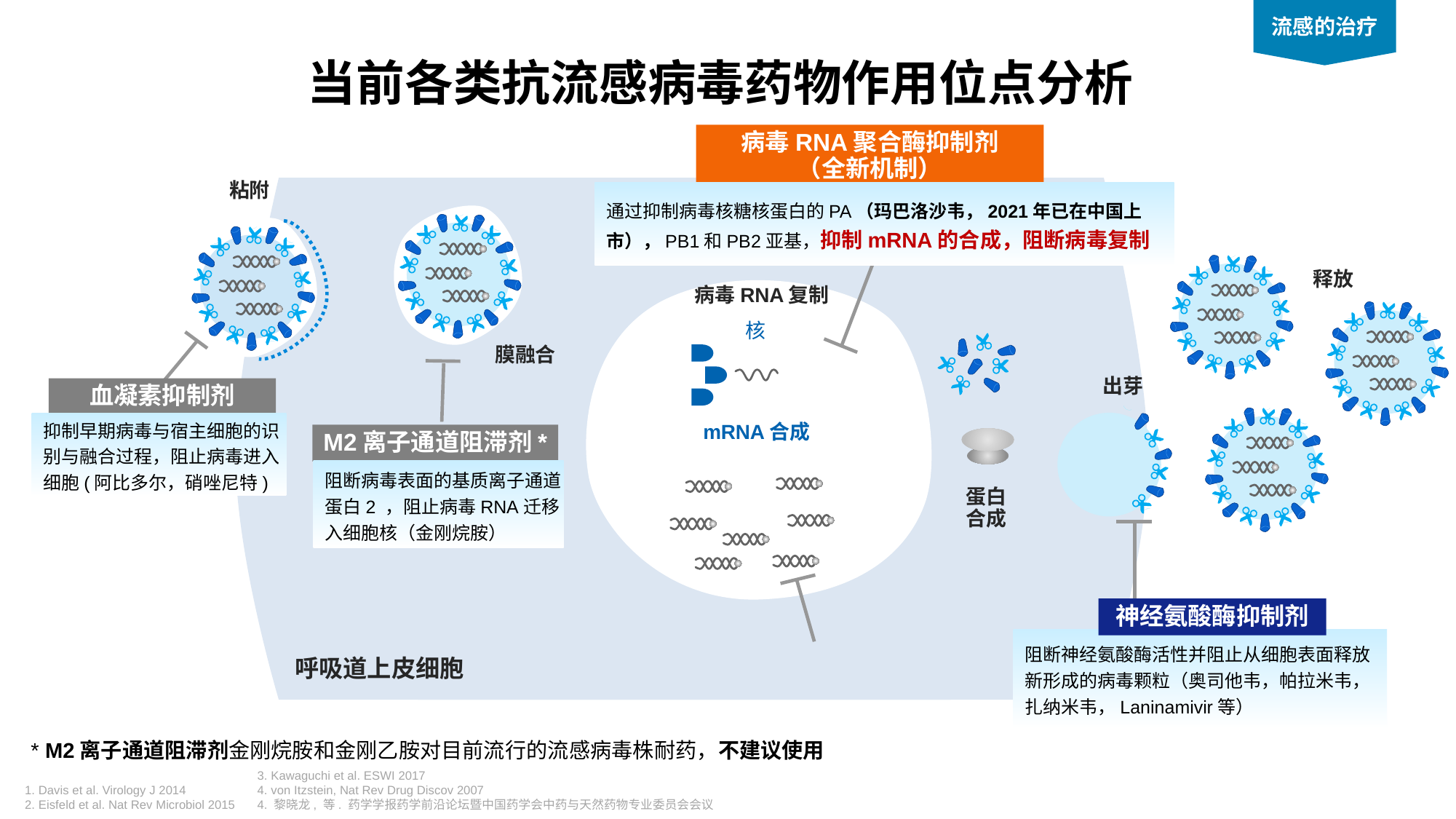

流感的治疗
当前各类抗流感病毒药物作用位点分析
病毒RNA聚合酶抑制剂
（全新机制）
粘附

通过抑制病毒核糖核蛋白的PA（玛巴洛沙韦，2021年已在中国上市），PB1和PB2亚基，抑制mRNA的合成，阻断病毒复制

释放

病毒RNA复制

核

mRNA合成

蛋白
合成
膜融合
M2离子通道阻滞剂*
出芽
血凝素抑制剂

抑制早期病毒与宿主细胞的识别与融合过程，阻止病毒进入细胞(阿比多尔，硝唑尼特)
阻断病毒表面的基质离子通道蛋白2 ，阻止病毒RNA迁移入细胞核（金刚烷胺）
神经氨酸酶抑制剂
阻断神经氨酸酶活性并阻止从细胞表面释放新形成的病毒颗粒（奥司他韦，帕拉米韦，扎纳米韦，Laninamivir等）
呼吸道上皮细胞
* M2离子通道阻滞剂金刚烷胺和金刚乙胺对目前流行的流感病毒株耐药，不建议使用
3. Kawaguchi et al. ESWI 2017
4. von Itzstein, Nat Rev Drug Discov 2007
4. 黎晓龙, 等. 药学学报药学前沿论坛暨中国药学会中药与天然药物专业委员会会议
1. Davis et al. Virology J 2014
2. Eisfeld et al. Nat Rev Microbiol 2015